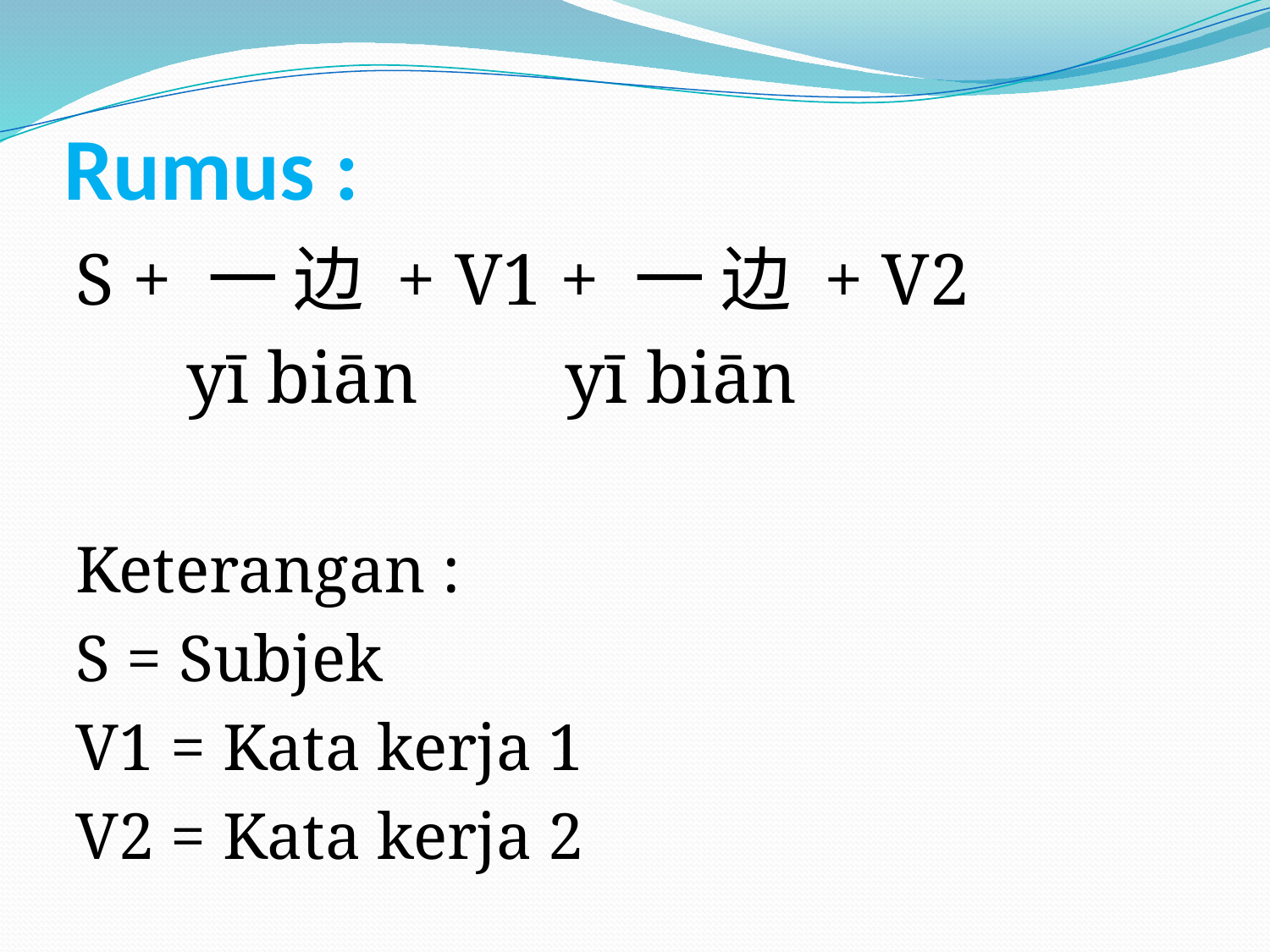

# Rumus :
S + 一 边 + V1 + 一 边 + V2
      yī biān        yī biān

Keterangan :
S = Subjek
V1 = Kata kerja 1
V2 = Kata kerja 2